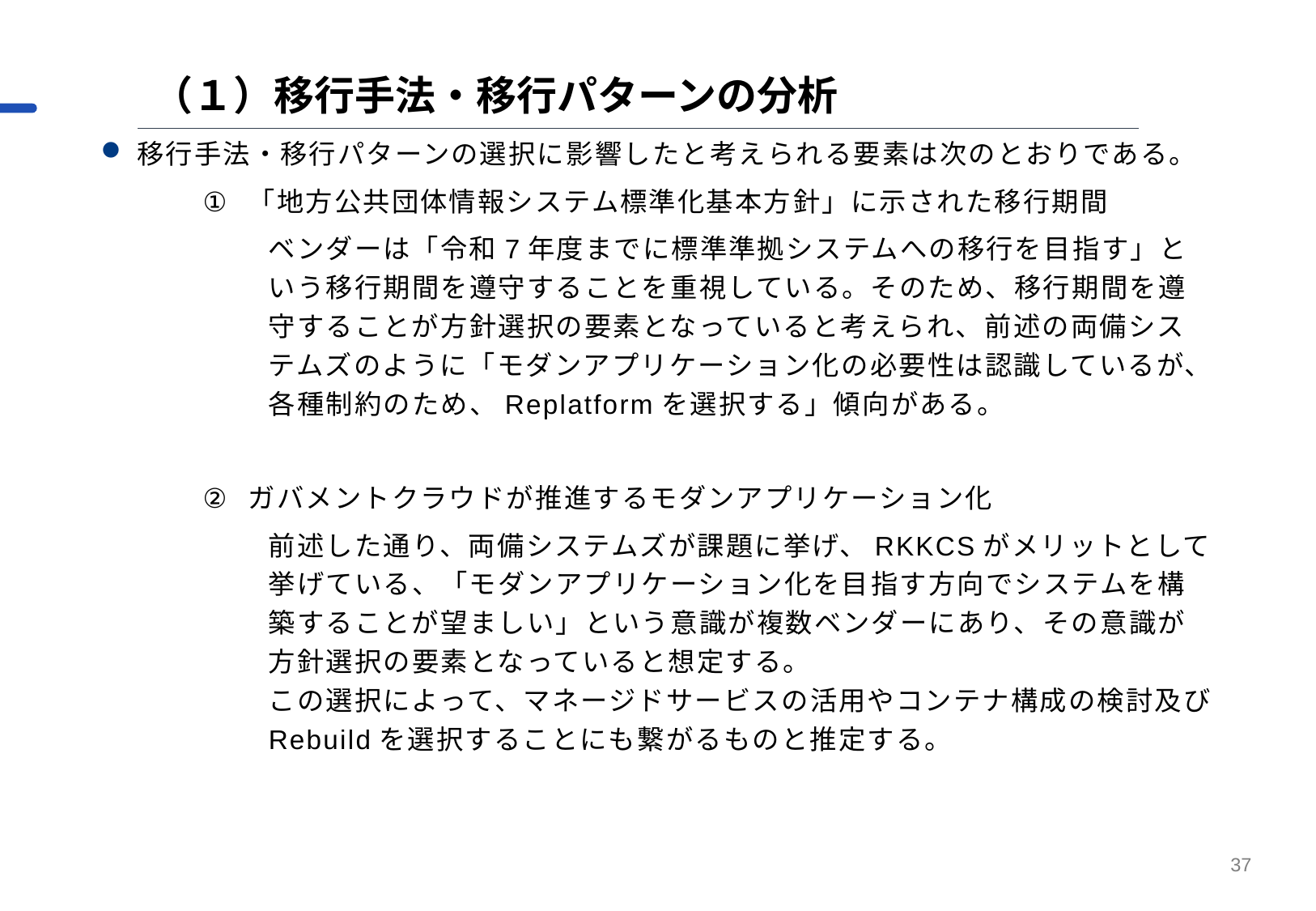

（１）移行手法・移行パターンの分析
移行手法・移行パターンの選択に影響したと考えられる要素は次のとおりである。
「地方公共団体情報システム標準化基本方針」に示された移行期間
ベンダーは「令和7年度までに標準準拠システムへの移行を目指す」という移行期間を遵守することを重視している。そのため、移行期間を遵守することが方針選択の要素となっていると考えられ、前述の両備システムズのように「モダンアプリケーション化の必要性は認識しているが、各種制約のため、Replatformを選択する」傾向がある。

ガバメントクラウドが推進するモダンアプリケーション化
前述した通り、両備システムズが課題に挙げ、RKKCSがメリットとして挙げている、「モダンアプリケーション化を目指す方向でシステムを構築することが望ましい」という意識が複数ベンダーにあり、その意識が方針選択の要素となっていると想定する。
この選択によって、マネージドサービスの活用やコンテナ構成の検討及びRebuildを選択することにも繋がるものと推定する。
37